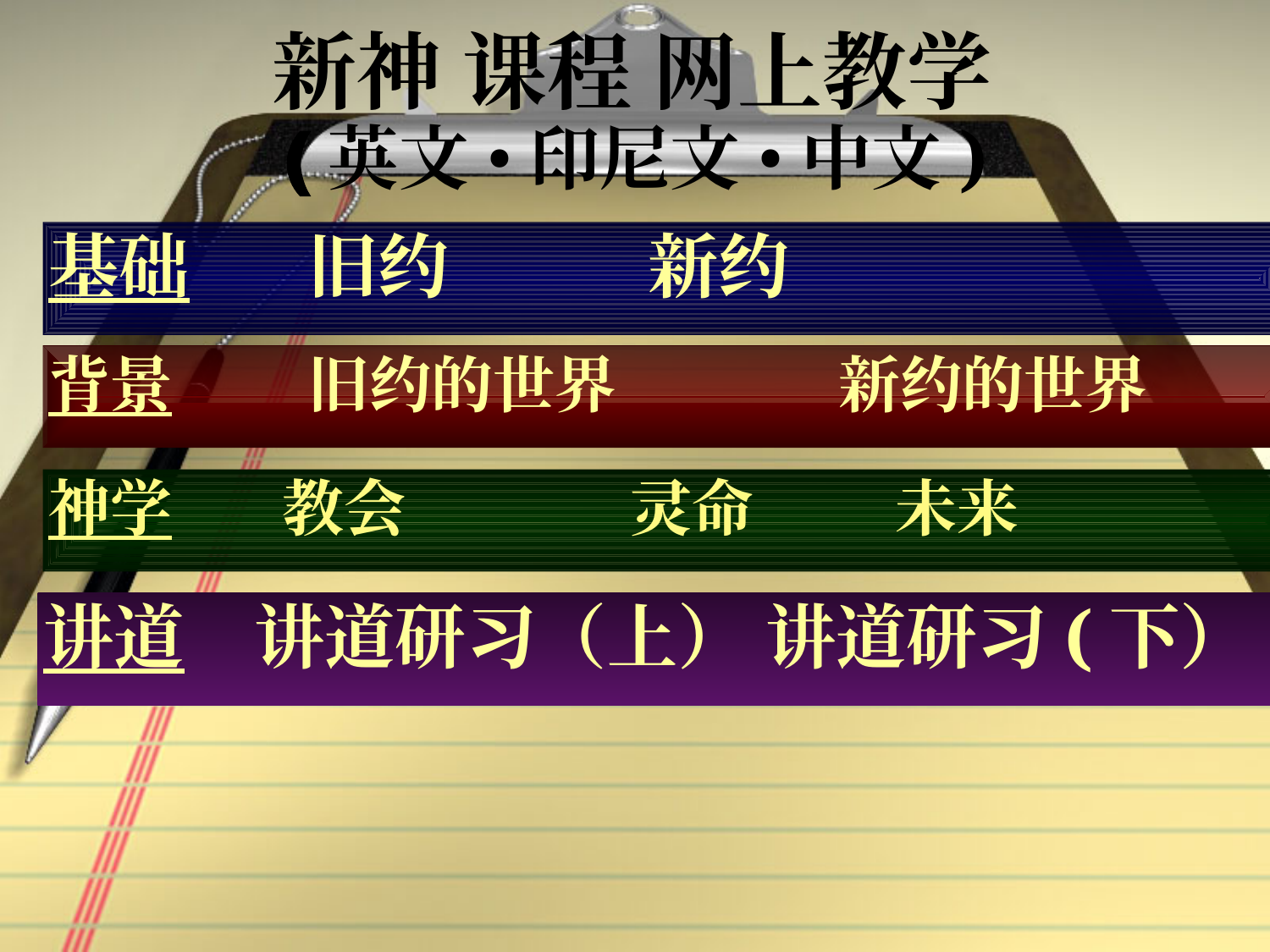

# 新神 课程 网上教学
(英文 • 印尼文 • 中文)
基础	旧约	新约
背景	旧约的世界	新约的世界
神学	     教会	    灵命	未来
讲道    讲道研习（上） 讲道研习(下）